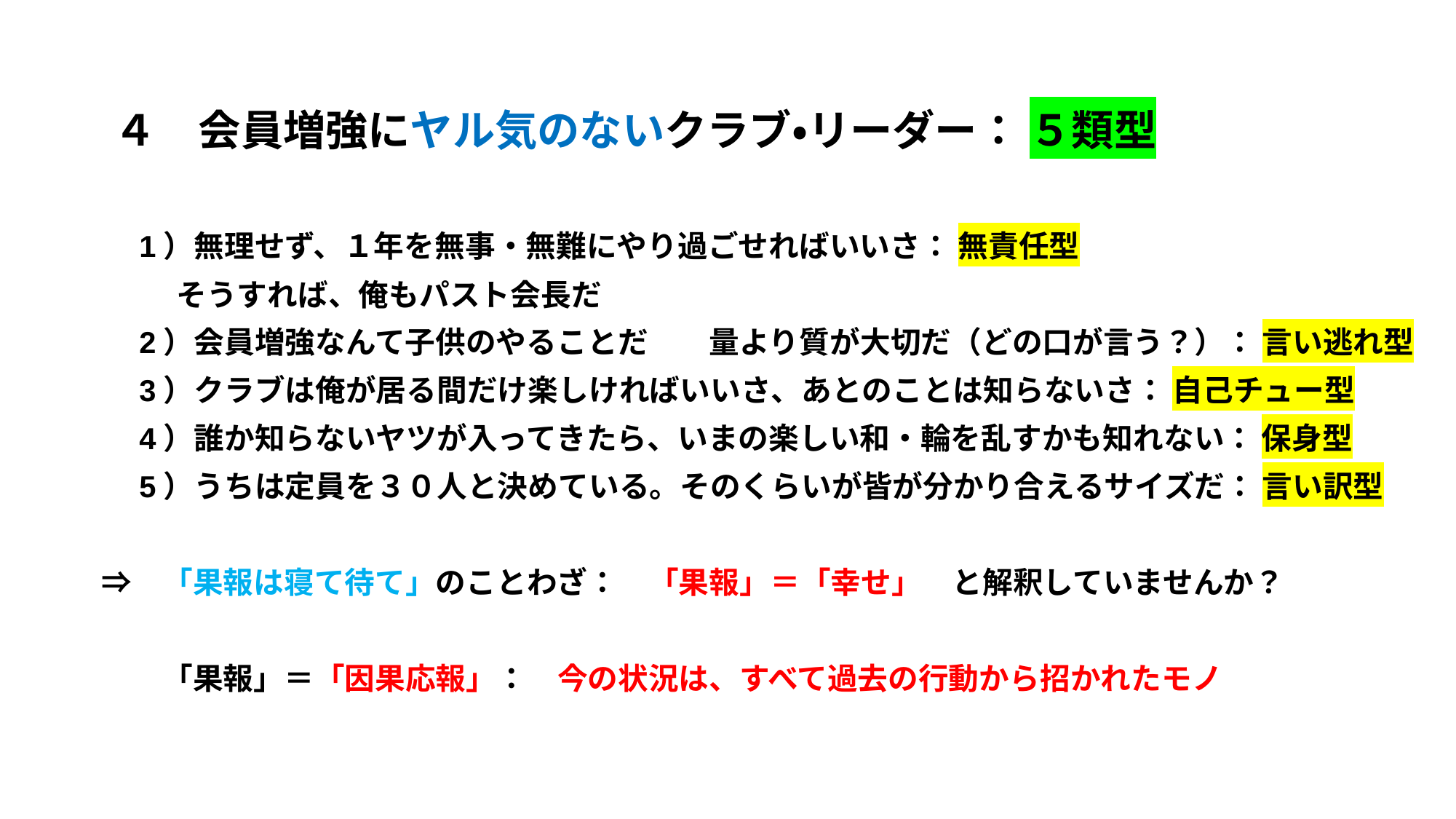

４　会員増強にヤル気のないクラブ・リーダー： ５類型

　　1）無理せず、１年を無事・無難にやり過ごせればいいさ： 無責任型
　　　  そうすれば、俺もパスト会長だ
　　2）会員増強なんて子供のやることだ　　量より質が大切だ（どの口が言う？）： 言い逃れ型
　　3）クラブは俺が居る間だけ楽しければいいさ、あとのことは知らないさ： 自己チュー型
　　4）誰か知らないヤツが入ってきたら、いまの楽しい和・輪を乱すかも知れない： 保身型
　　5）うちは定員を３０人と決めている。そのくらいが皆が分かり合えるサイズだ： 言い訳型

　⇒　「果報は寝て待て」のことわざ：　「果報」＝「幸せ」　と解釈していませんか？

　　　「果報」＝「因果応報」：　今の状況は、すべて過去の行動から招かれたモノ